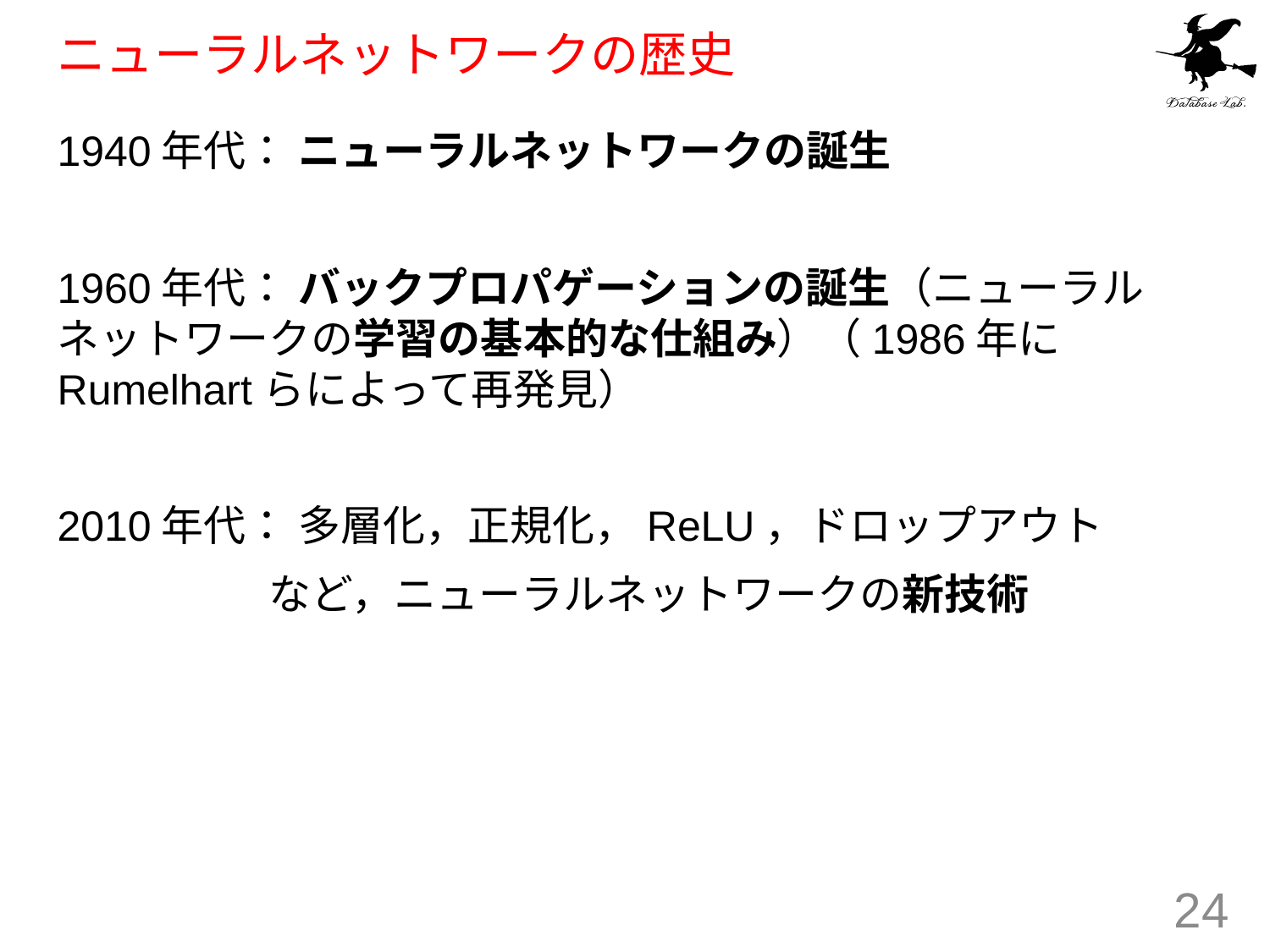

# ニューラルネットワークの歴史
1940年代： ニューラルネットワークの誕生

1960年代： バックプロパゲーションの誕生（ニューラルネットワークの学習の基本的な仕組み）（1986年にRumelhartらによって再発見）

2010年代： 多層化，正規化，ReLU，ドロップアウト
　　　　　など，ニューラルネットワークの新技術
24